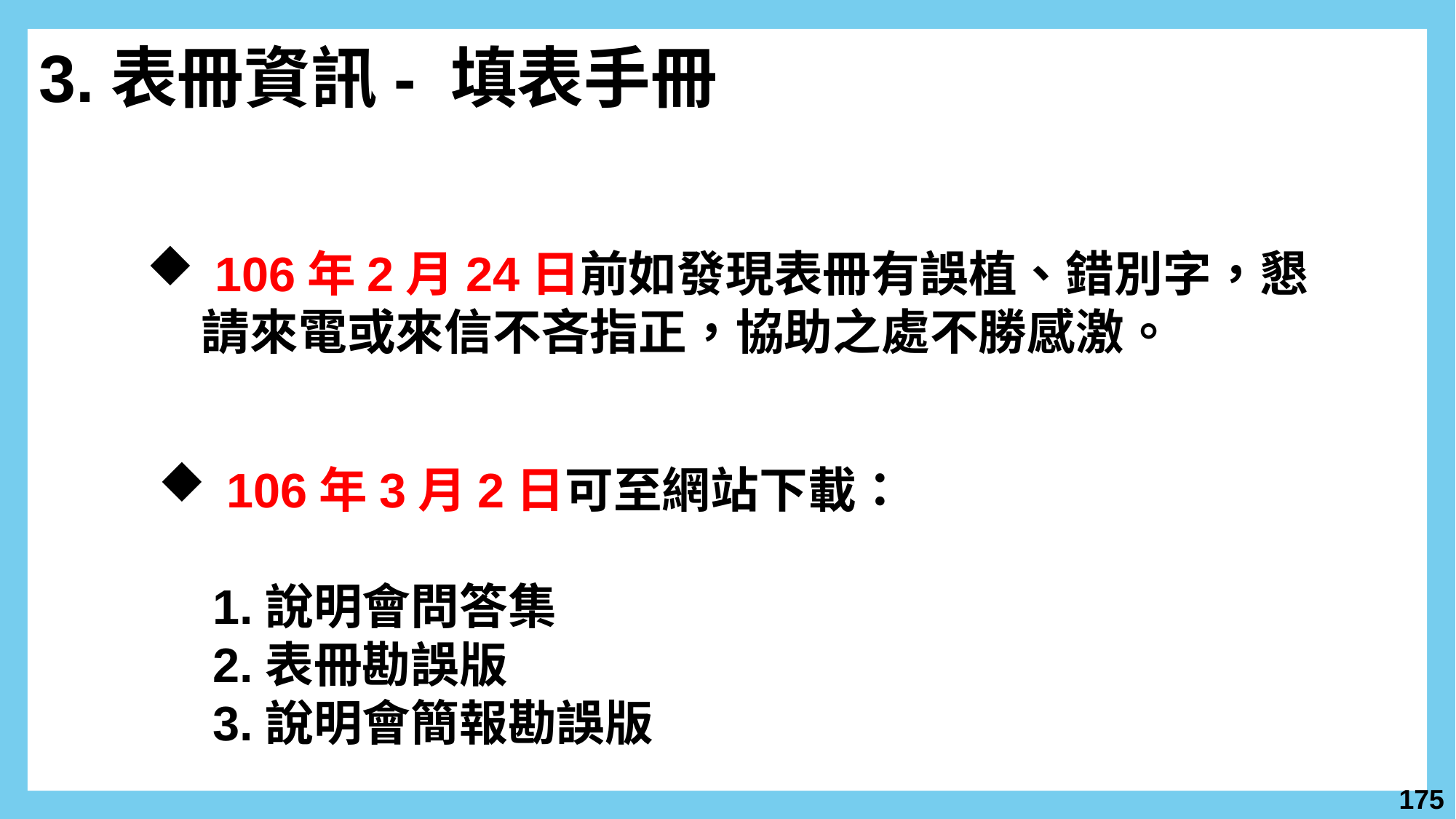

3.表冊資訊- 填表手冊
 106年2月24日前如發現表冊有誤植、錯別字，懇請來電或來信不吝指正，協助之處不勝感激。
 106年3月2日可至網站下載：
1.說明會問答集
2.表冊勘誤版
3.說明會簡報勘誤版
175